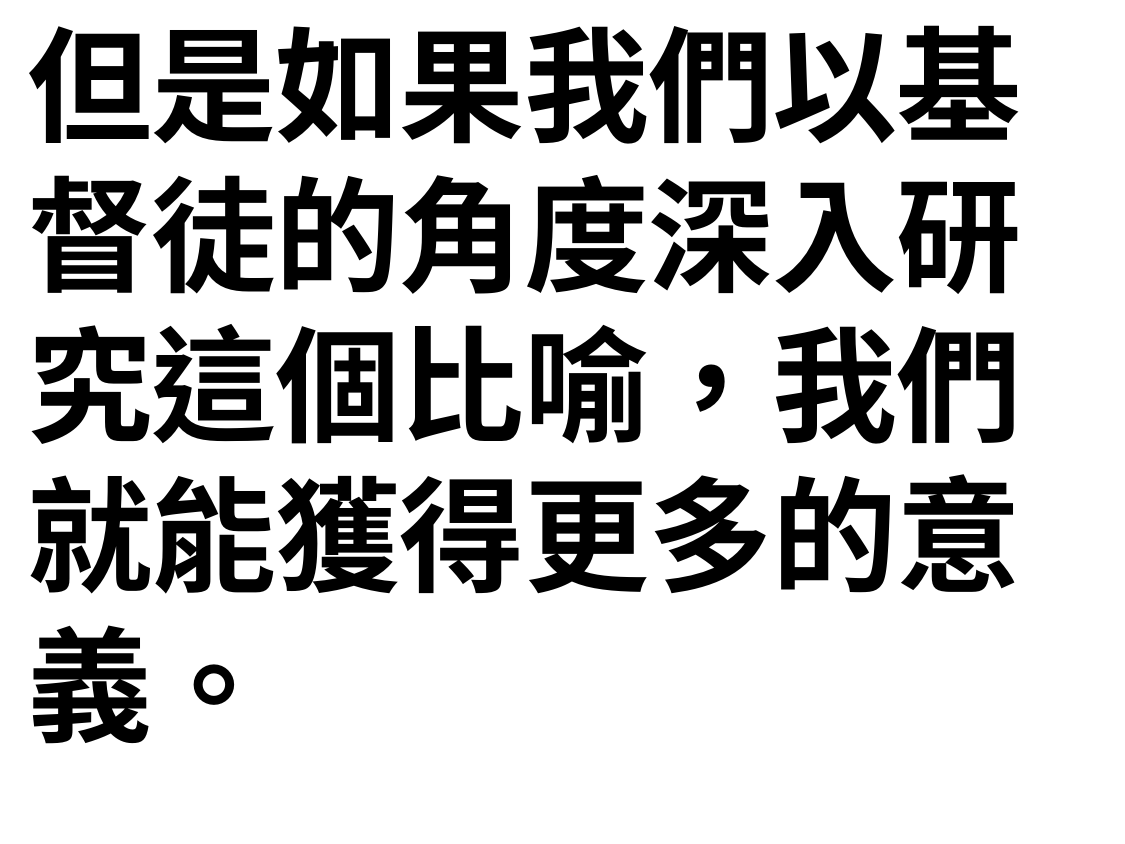

但是如果我們以基督徒的角度深入研究這個比喻，我們就能獲得更多的意義。